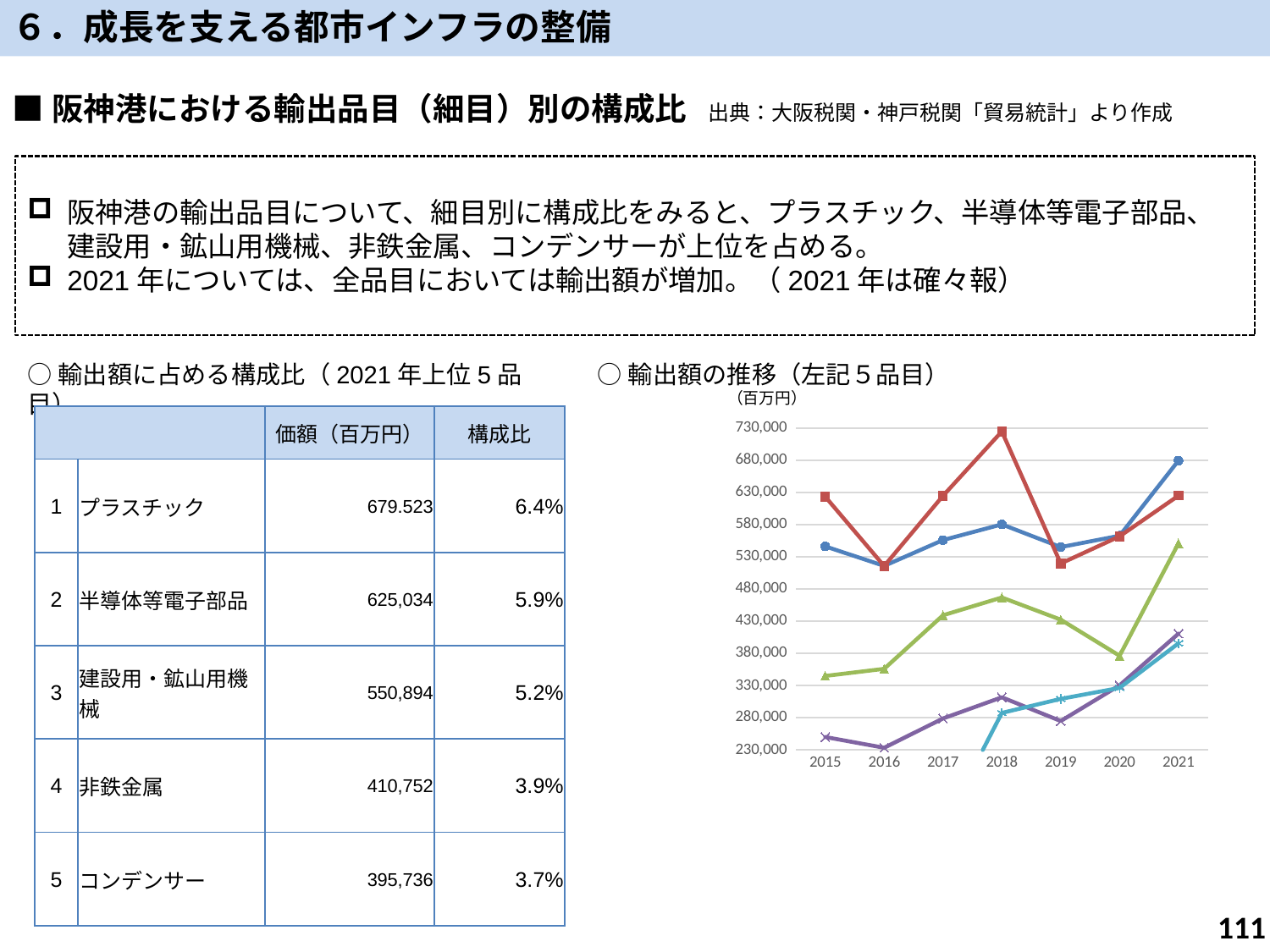

６．成長を支える都市インフラの整備
■阪神港における輸出品目（細目）別の構成比　出典：大阪税関・神戸税関「貿易統計」より作成
阪神港の輸出品目について、細目別に構成比をみると、プラスチック、半導体等電子部品、建設用・鉱山用機械、非鉄金属、コンデンサーが上位を占める。
2021年については、全品目においては輸出額が増加。（2021年は確々報）
○輸出額に占める構成比（2021年上位5品目）
○輸出額の推移（左記５品目）
（百万円）
|  |  | 価額（百万円） | 構成比 |
| --- | --- | --- | --- |
| 1 | プラスチック | 679.523 | 6.4% |
| 2 | 半導体等電子部品 | 625,034 | 5.9% |
| 3 | 建設用・鉱山用機械 | 550,894 | 5.2% |
| 4 | 非鉄金属 | 410,752 | 3.9% |
| 5 | コンデンサー | 395,736 | 3.7% |

### Chart

| Category | プラスチック | 半導体等電子部品 | 建設用・鉱山用機械 | 非鉄金属 | コンデンサー |
|---|---|---|---|---|---|
| 2015 | 546243.0 | 623424.0 | 344938.0 | 250173.0 | 57976.0 |
| 2016 | 515964.0 | 515735.0 | 355970.0 | 233415.37900000002 | 49996.0 |
| 2017 | 556026.0 | 624786.0 | 439255.0 | 278900.01399999997 | 110210.0 |
| 2018 | 580383.0 | 724678.0 | 466897.0 | 311807.704 | 287538.0 |
| 2019 | 545126.0 | 519622.0 | 432444.0 | 274945.842 | 309373.0 |
| 2020 | 562781.0 | 561811.364 | 376371.0 | 330410.0 | 326460.0 |
| 2021 | 679523.0 | 625034.133 | 550894.307 | 410752.0 | 395736.0 |
111